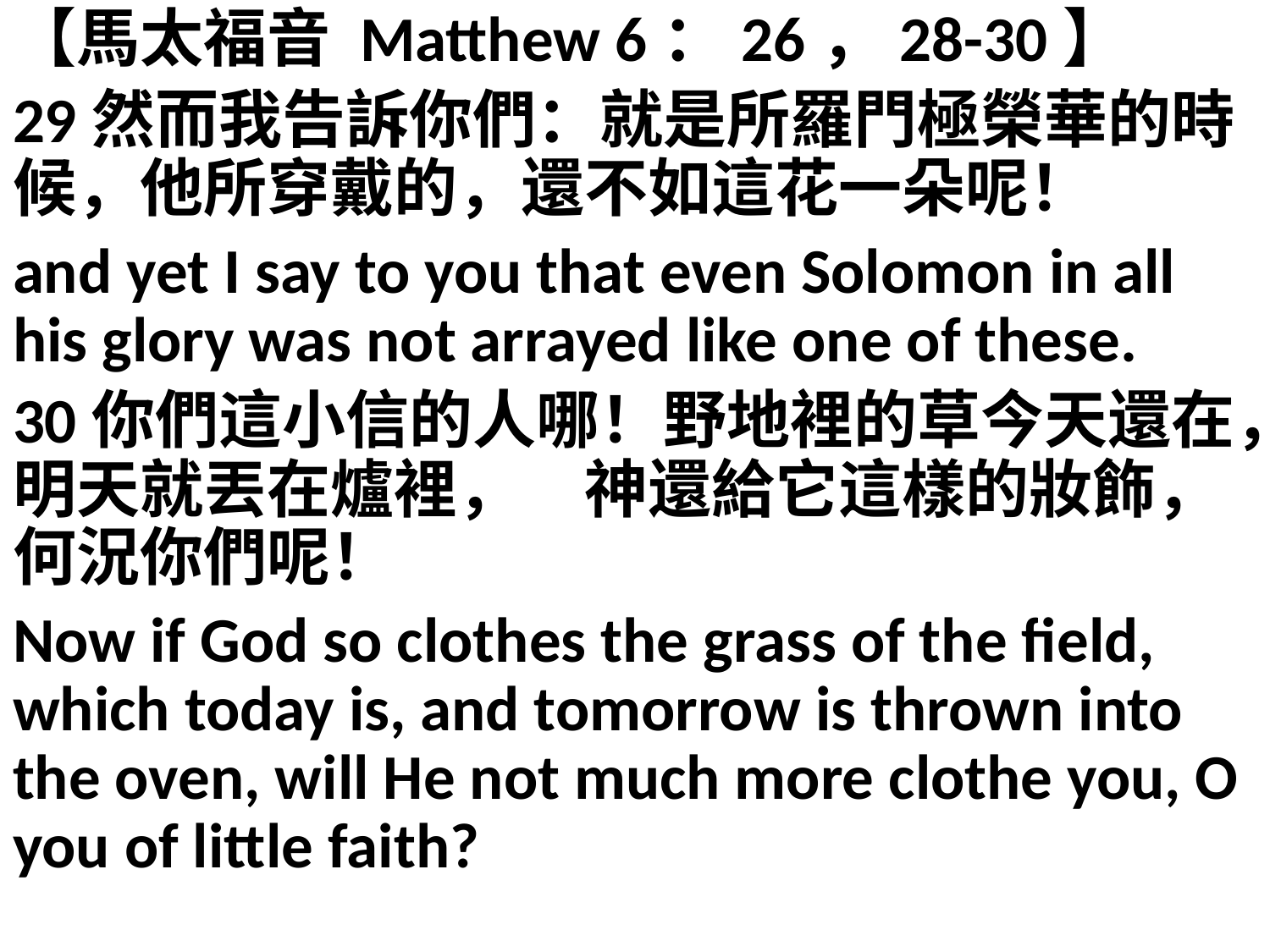

【馬太福音 Matthew 6：26，28-30】
29然而我告訴你們：就是所羅門極榮華的時候，他所穿戴的，還不如這花一朵呢！
and yet I say to you that even Solomon in all his glory was not arrayed like one of these.
30你們這小信的人哪！野地裡的草今天還在，明天就丟在爐裡，　神還給它這樣的妝飾，何況你們呢！
Now if God so clothes the grass of the field, which today is, and tomorrow is thrown into the oven, will He not much more clothe you, O you of little faith?